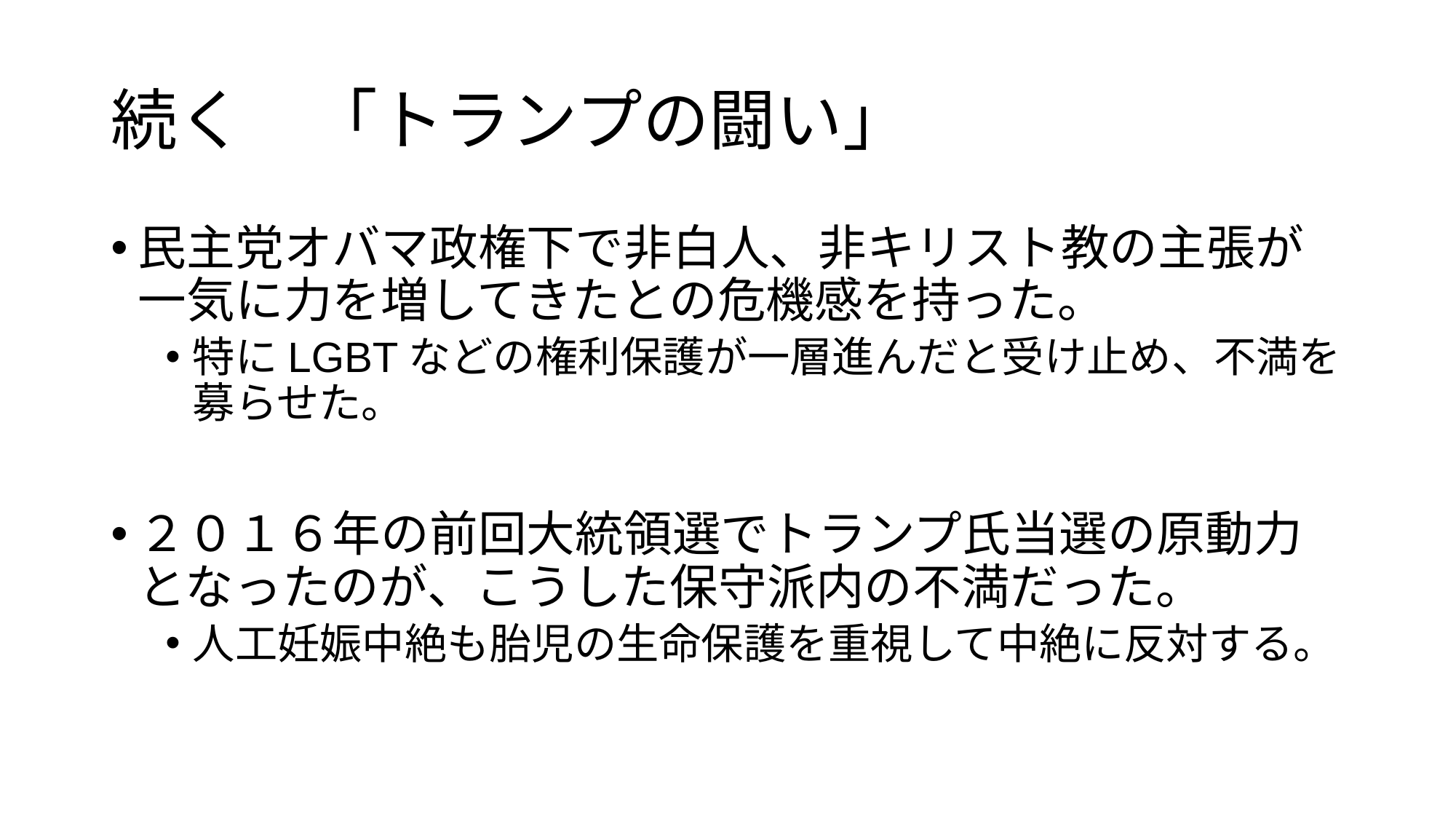

# 続く　「トランプの闘い」
民主党オバマ政権下で非白人、非キリスト教の主張が一気に力を増してきたとの危機感を持った。
特にLGBTなどの権利保護が一層進んだと受け止め、不満を募らせた。

２０１６年の前回大統領選でトランプ氏当選の原動力となったのが、こうした保守派内の不満だった。
人工妊娠中絶も胎児の生命保護を重視して中絶に反対する。